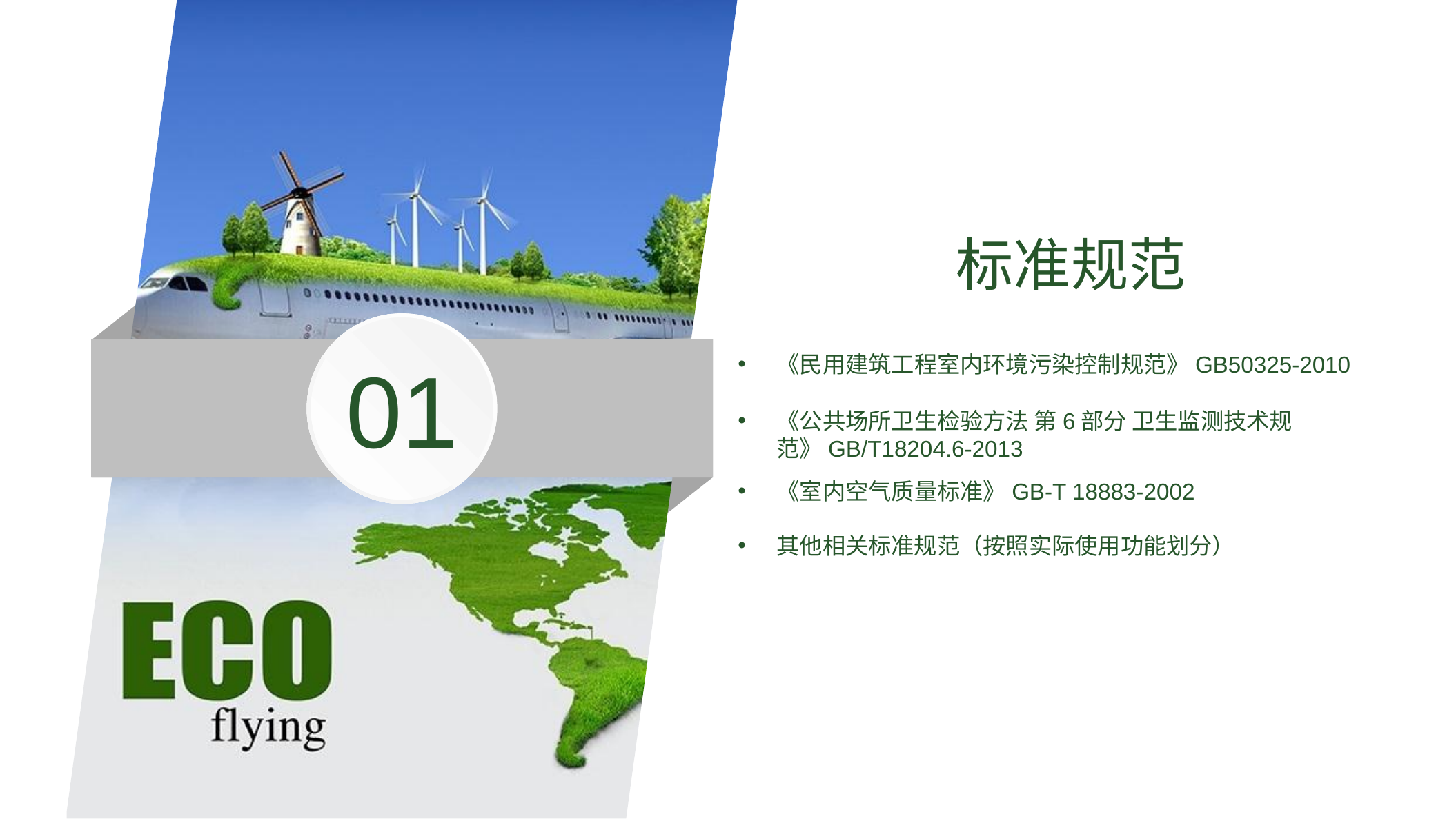

标准规范

《民用建筑工程室内环境污染控制规范》GB50325-2010
01
《公共场所卫生检验方法 第6部分 卫生监测技术规范》GB/T18204.6-2013
《室内空气质量标准》GB-T 18883-2002
其他相关标准规范（按照实际使用功能划分）